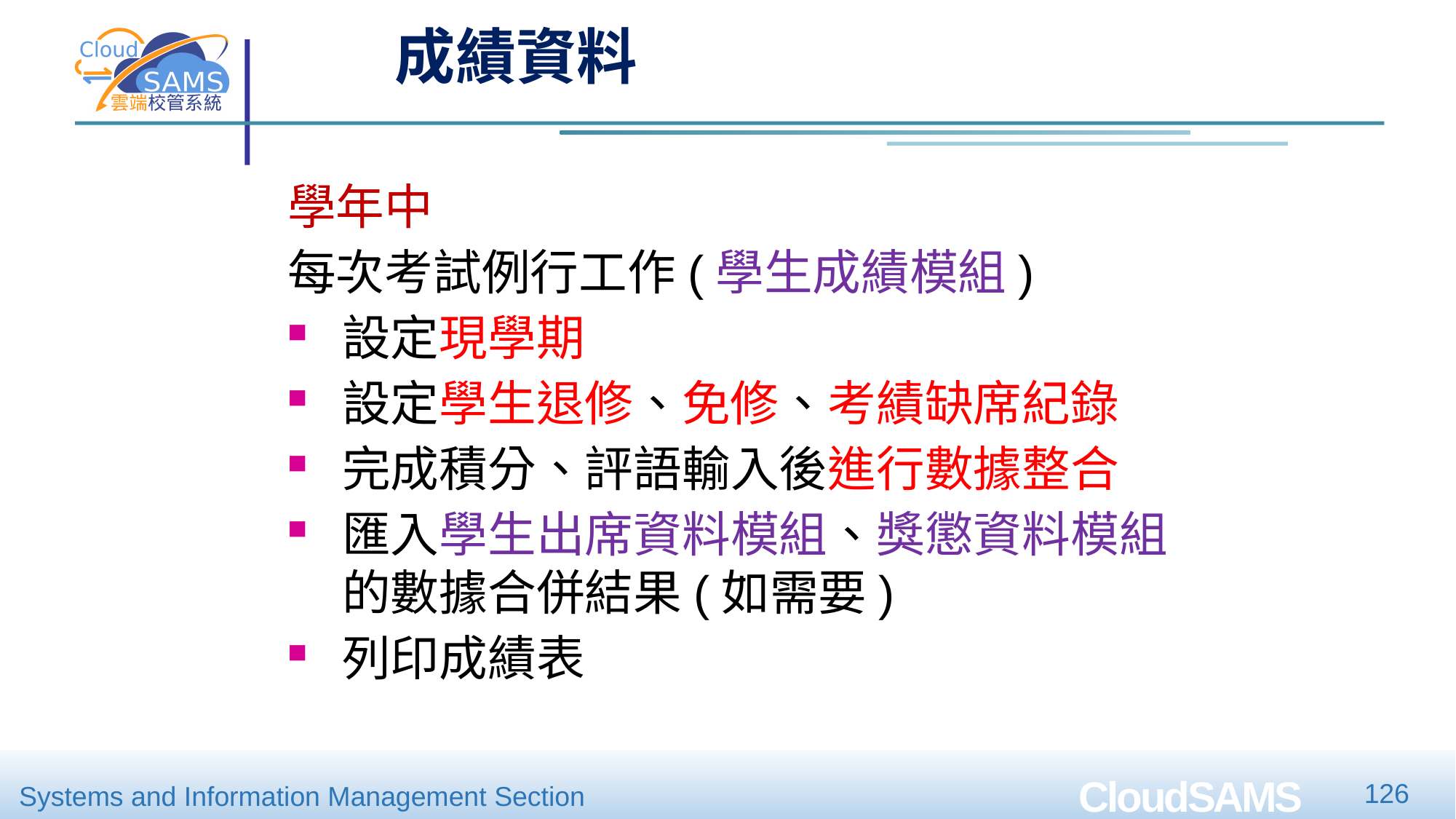

成績資料
學年中
每次考試例行工作(學生成績模組)
設定現學期
設定學生退修、免修、考績缺席紀錄
完成積分、評語輸入後進行數據整合
匯入學生出席資料模組、獎懲資料模組的數據合併結果(如需要)
列印成績表
126